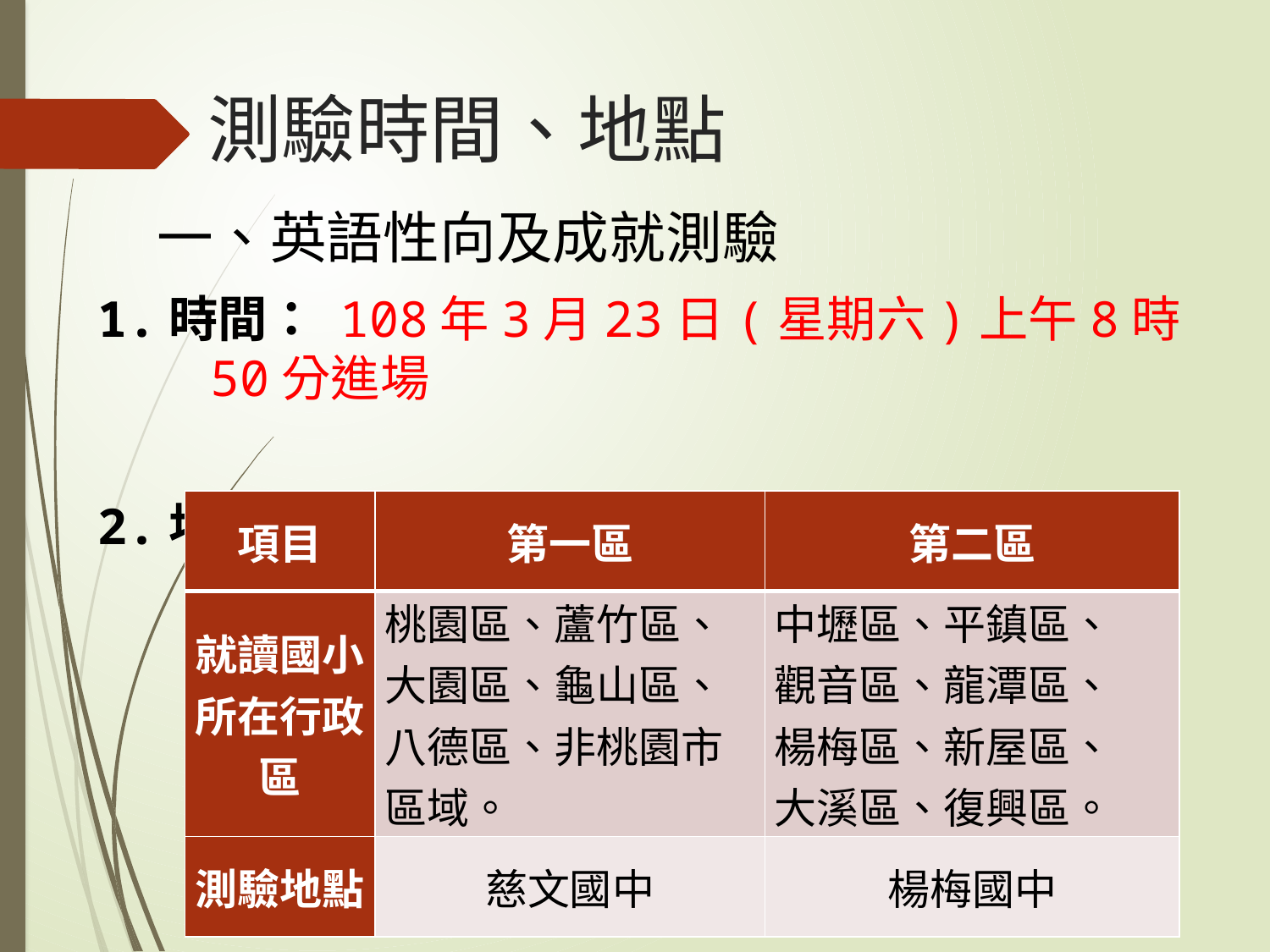

# 測驗時間、地點

一、英語性向及成就測驗
1.時間： 108年3月23日(星期六)上午8時50分進場

2.地點：

| 項目 | 第一區 | 第二區 |
| --- | --- | --- |
| 就讀國小 所在行政區 | 桃園區、蘆竹區、大園區、龜山區、八德區、非桃園市區域。 | 中壢區、平鎮區、 觀音區、龍潭區、 楊梅區、新屋區、 大溪區、復興區。 |
| 測驗地點 | 慈文國中 | 楊梅國中 |